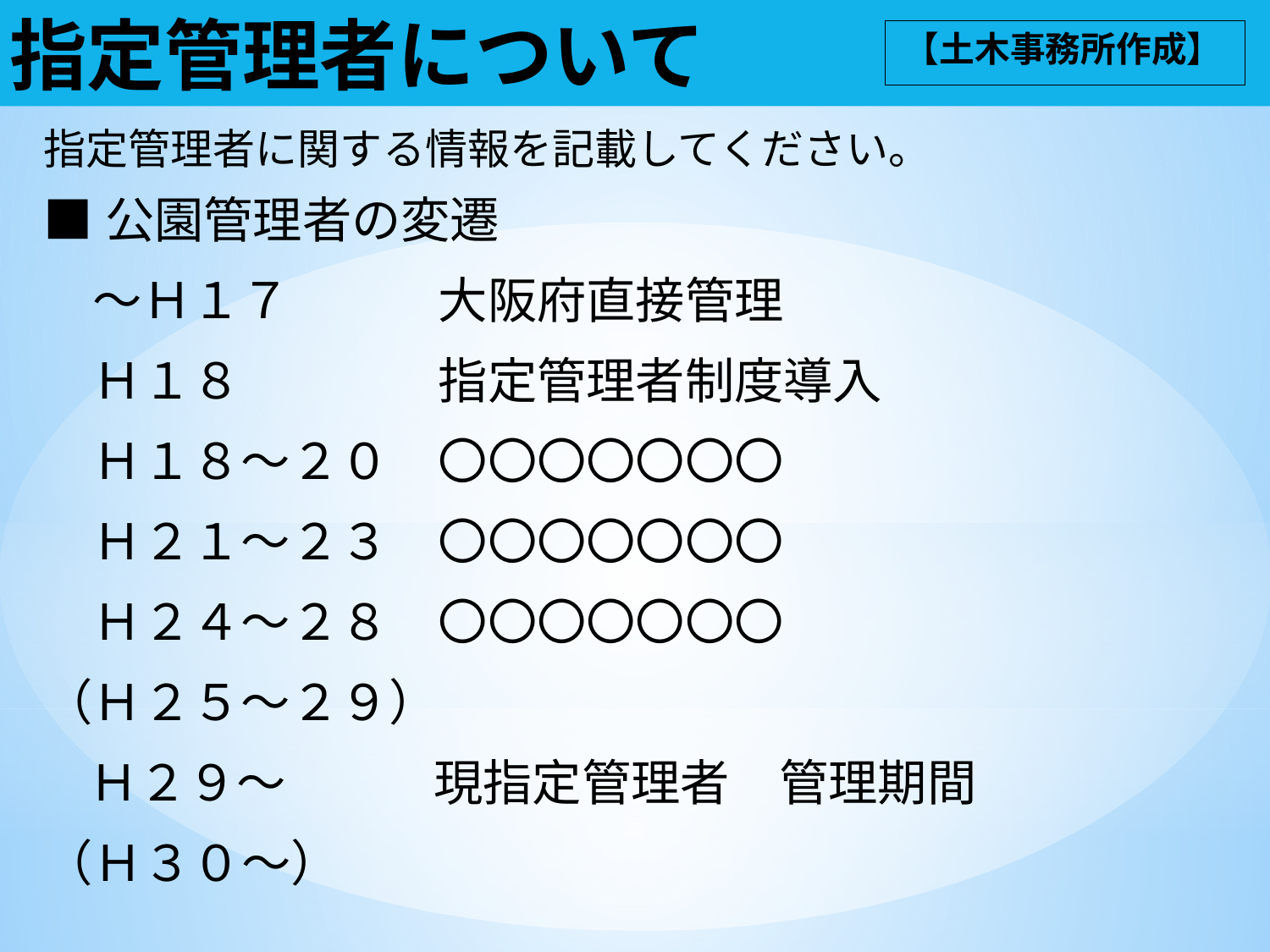

# 指定管理者について
【土木事務所作成】
指定管理者に関する情報を記載してください。
■公園管理者の変遷
　～Ｈ１７　　　大阪府直接管理
　Ｈ１８　　　　指定管理者制度導入
　Ｈ１８～２０　〇〇〇〇〇〇〇
　Ｈ２１～２３　〇〇〇〇〇〇〇
　Ｈ２４～２８　〇〇〇〇〇〇〇
（Ｈ２５～２９）
   Ｈ２９～　　　現指定管理者　管理期間
（Ｈ３０～）